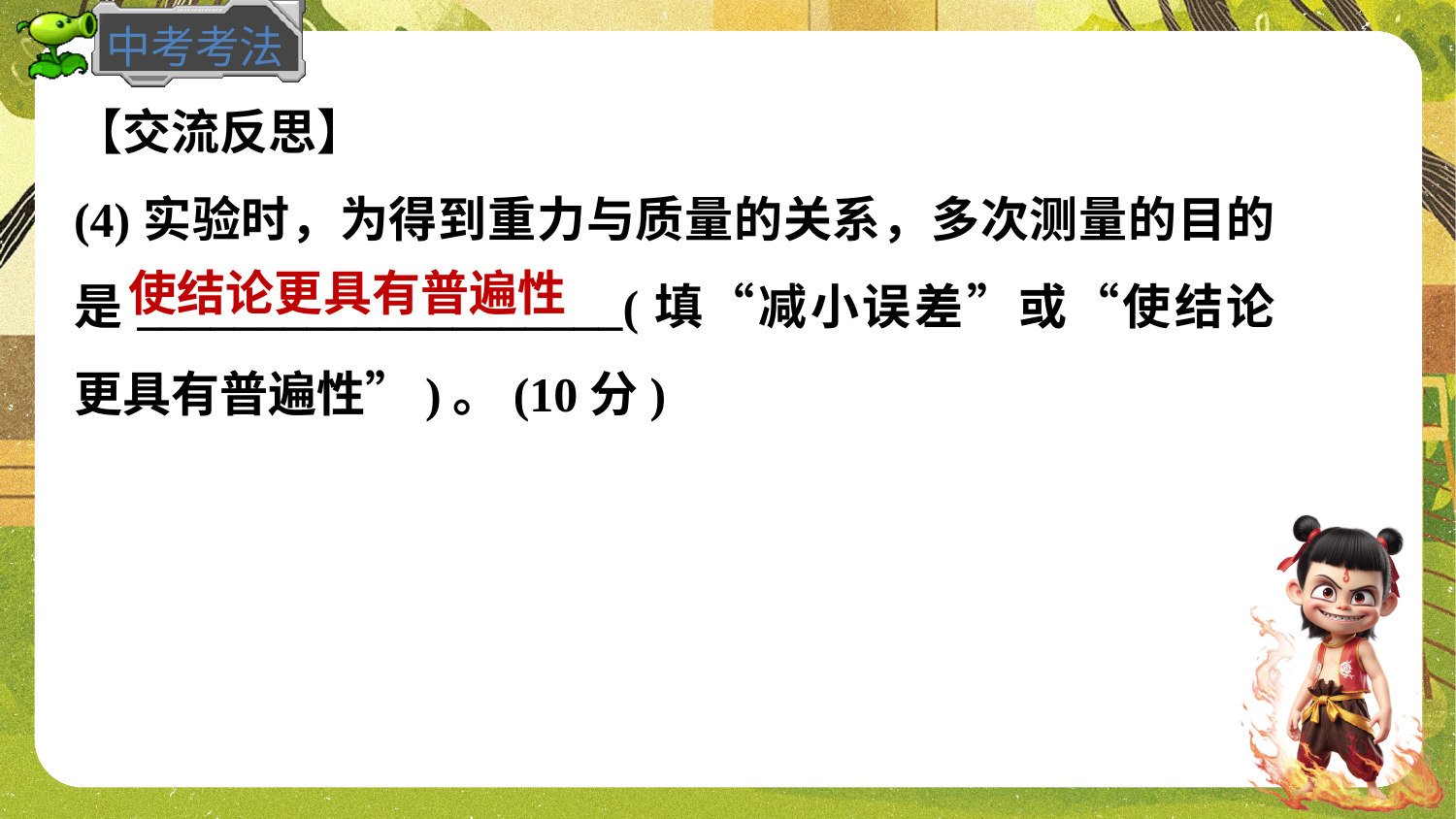

【交流反思】
(4)实验时，为得到重力与质量的关系，多次测量的目的是____________________(填“减小误差”或“使结论更具有普遍性”)。(10分)
使结论更具有普遍性